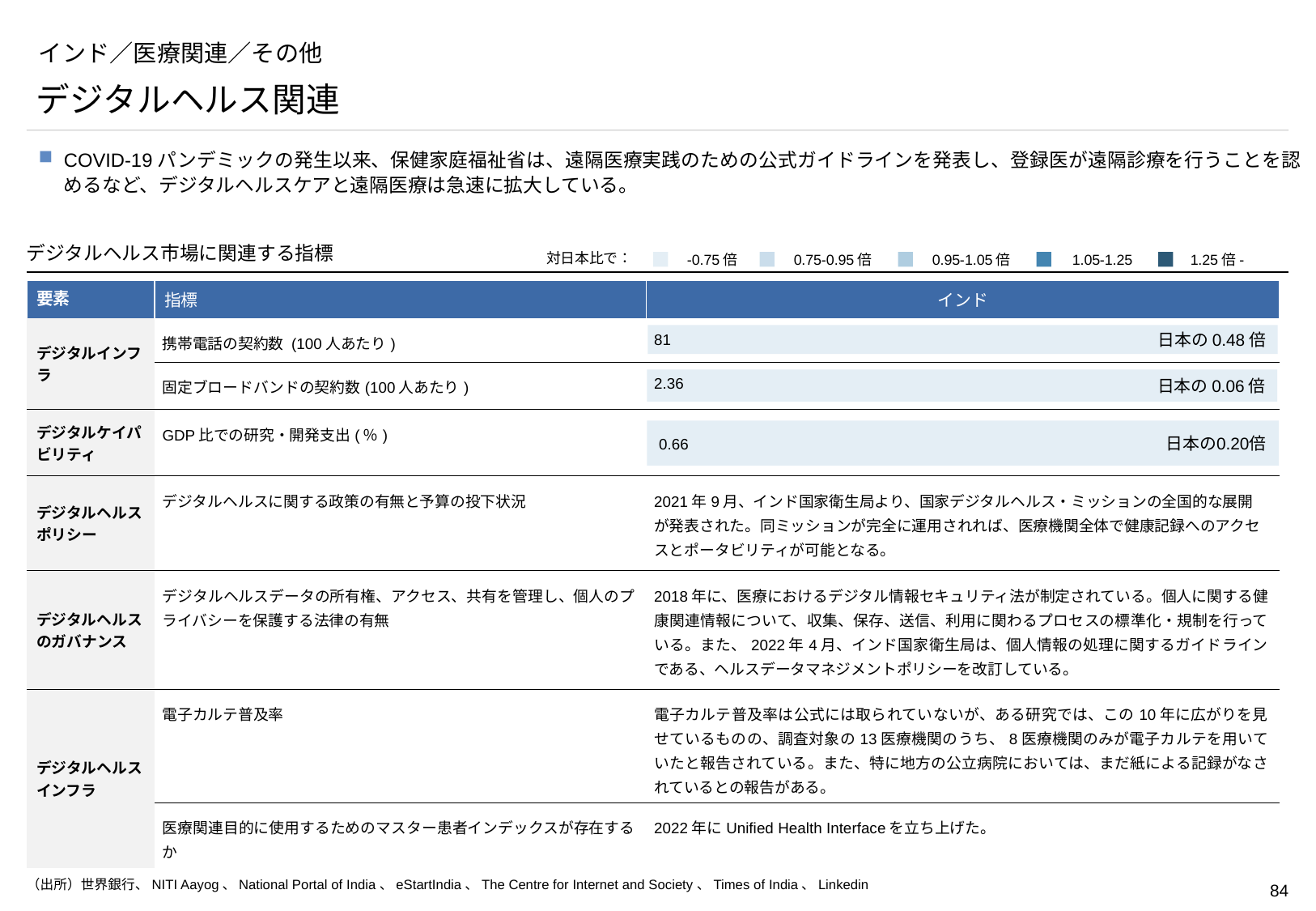

# インド／医療関連／その他
デジタルヘルス関連
COVID-19パンデミックの発生以来、保健家庭福祉省は、遠隔医療実践のための公式ガイドラインを発表し、登録医が遠隔診療を行うことを認めるなど、デジタルヘルスケアと遠隔医療は急速に拡大している。
デジタルヘルス市場に関連する指標
対日本比で：
-0.75倍

0.75-0.95倍

0.95-1.05倍

1.05-1.25

1.25倍-

| 要素 | 指標 | インド |
| --- | --- | --- |
| デジタルインフラ | 携帯電話の契約数 (100人あたり) | 81 |
| デジタルケイパビリティ | 固定ブロードバンドの契約数(100人あたり) | 2.36 |
| デジタルケイパビリティ | GDP比での研究・開発支出(％) | 0.66 |
| デジタルヘルスポリシー | デジタルヘルスに関する政策の有無と予算の投下状況 | 2021年9月、インド国家衛生局より、国家デジタルヘルス・ミッションの全国的な展開が発表された。同ミッションが完全に運用されれば、医療機関全体で健康記録へのアクセスとポータビリティが可能となる。 |
| デジタルヘルスのガバナンス | デジタルヘルスデータの所有権、アクセス、共有を管理し、個人のプライバシーを保護する法律の有無 | 2018年に、医療におけるデジタル情報セキュリティ法が制定されている。個人に関する健康関連情報について、収集、保存、送信、利用に関わるプロセスの標準化・規制を行っている。また、2022年4月、インド国家衛生局は、個人情報の処理に関するガイドラインである、ヘルスデータマネジメントポリシーを改訂している。 |
| デジタルヘルスインフラ | 電子カルテ普及率 | 電子カルテ普及率は公式には取られていないが、ある研究では、この10年に広がりを見せているものの、調査対象の13医療機関のうち、8医療機関のみが電子カルテを用いていたと報告されている。また、特に地方の公立病院においては、まだ紙による記録がなされているとの報告がある。 |
|  | 医療関連目的に使用するためのマスター患者インデックスが存在するか | 2022年にUnified Health Interfaceを立ち上げた。 |
日本の0.48倍
日本の0.06倍
0.66	日本の0.20倍
（出所）世界銀行、NITI Aayog、National Portal of India、eStartIndia、The Centre for Internet and Society、Times of India、Linkedin